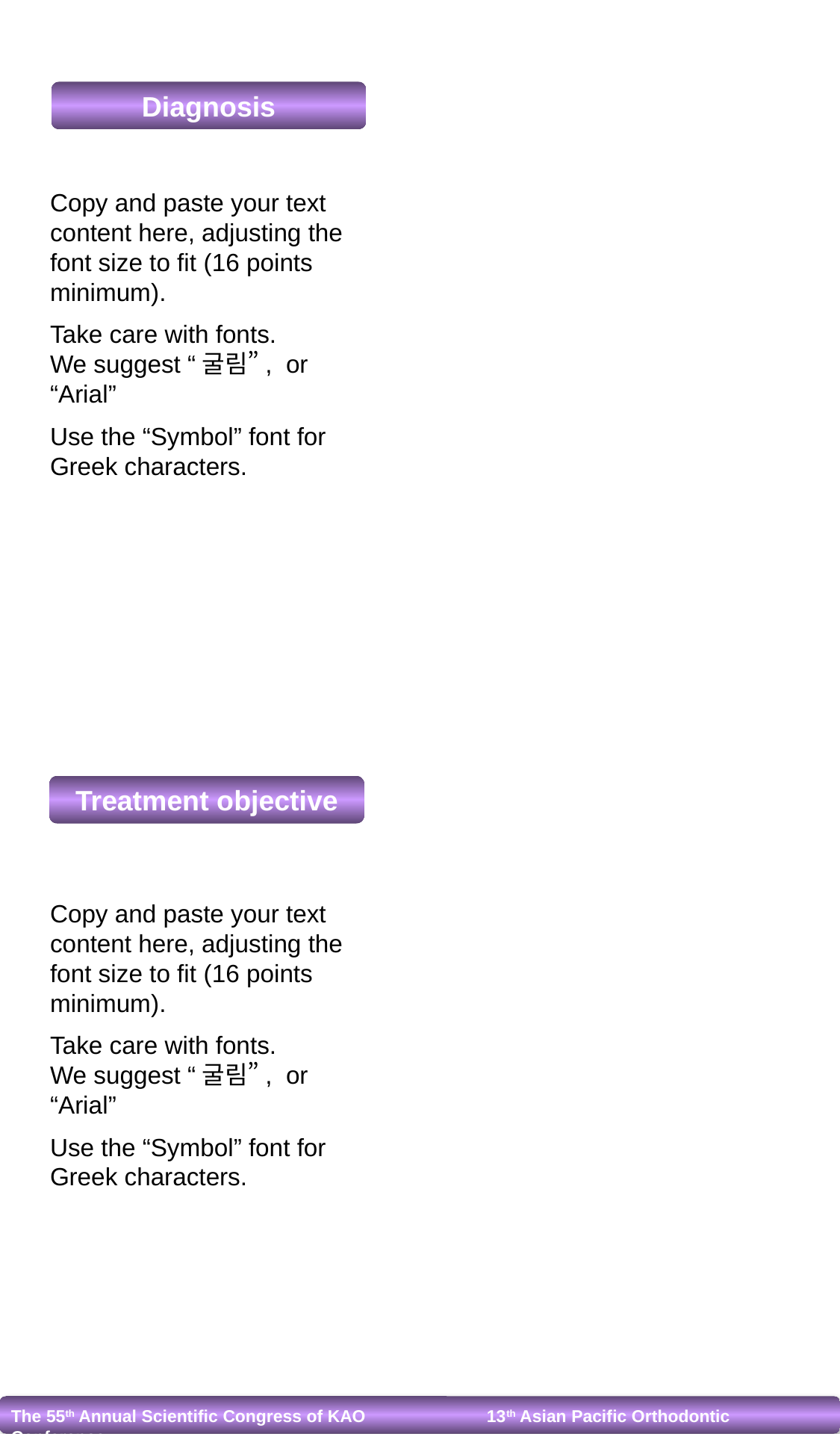

Diagnosis
Copy and paste your text content here, adjusting the font size to fit (16 points minimum).
Take care with fonts.
We suggest “굴림”,  or “Arial”
Use the “Symbol” font for Greek characters.
Treatment objective
Copy and paste your text content here, adjusting the font size to fit (16 points minimum).
Take care with fonts.
We suggest “굴림”,  or “Arial”
Use the “Symbol” font for Greek characters.

The 55th Annual Scientific Congress of KAO                         13th Asian Pacific Orthodontic Conference